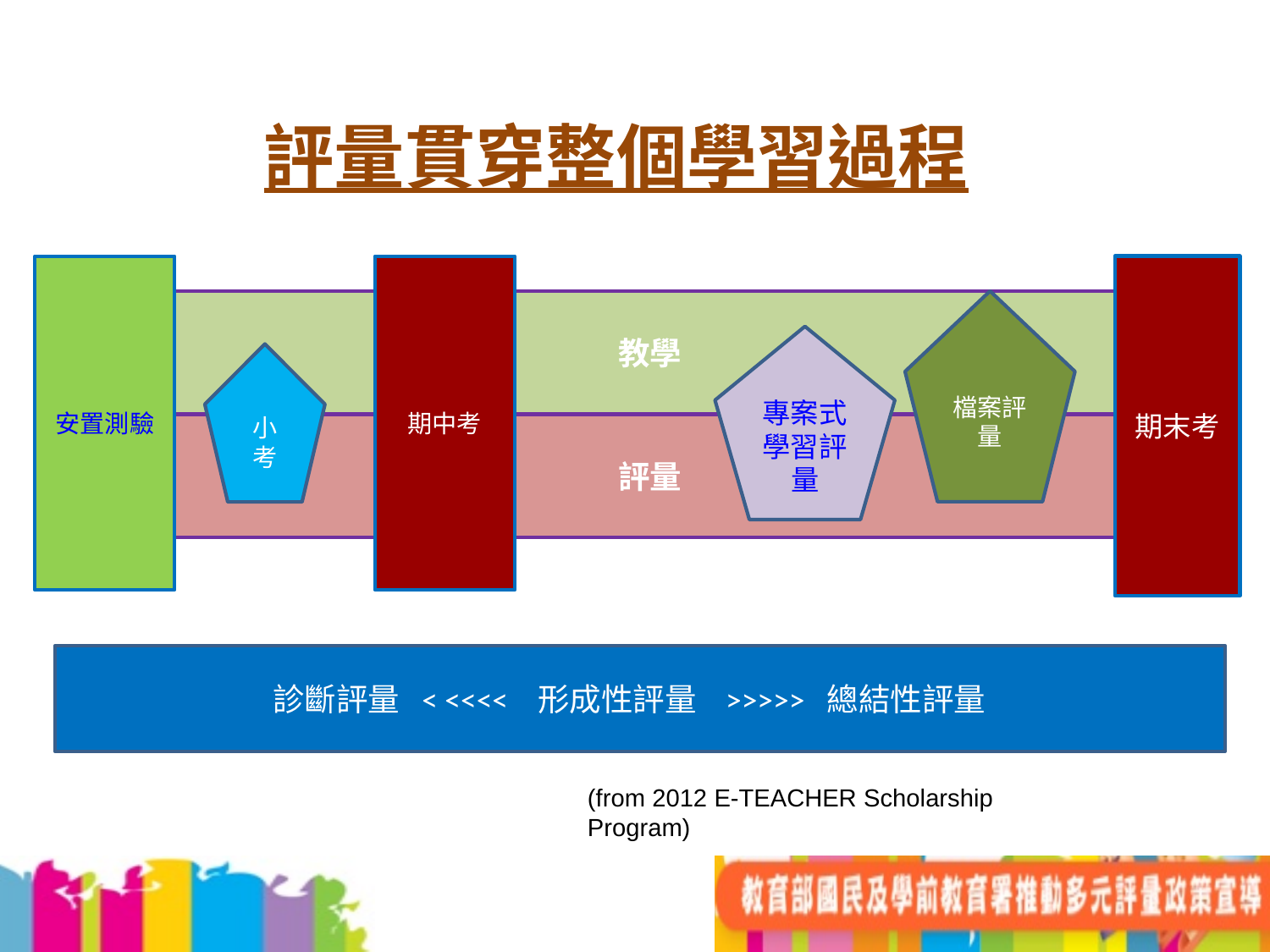

評量貫穿整個學習過程
安置測驗
期中考
期末考
教學
檔案評量
專案式學習評量
小考
評量
診斷評量  < <<<<   形成性評量   >>>>>  總結性評量
(from 2012 E-TEACHER Scholarship Program)